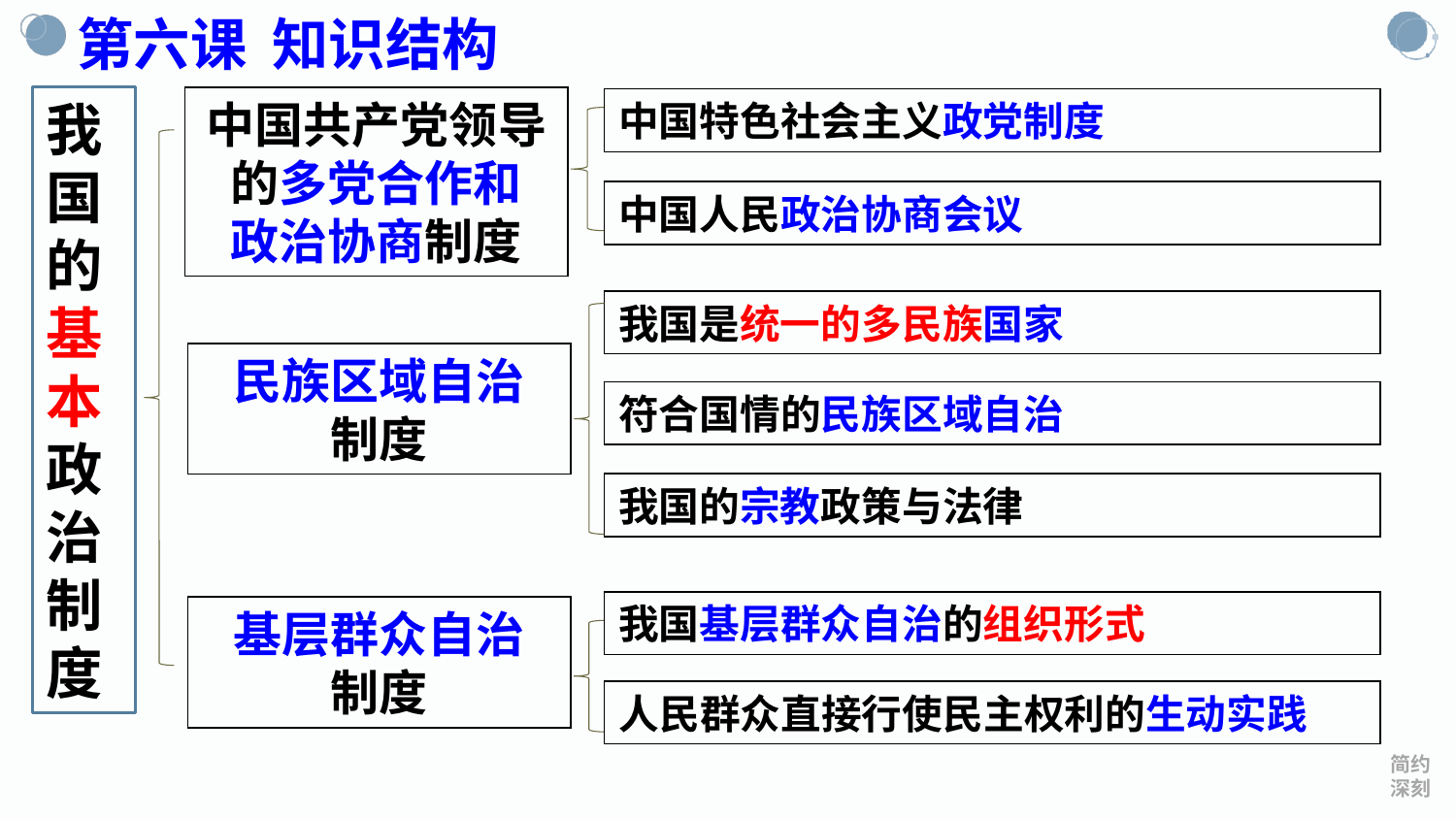

第六课  知识结构
我国的基本政治制度
中国共产党领导的多党合作和
政治协商制度
中国特色社会主义政党制度

中国人民政治协商会议
我国是统一的多民族国家

民族区域自治
制度
符合国情的民族区域自治
我国的宗教政策与法律
我国基层群众自治的组织形式
基层群众自治
制度

人民群众直接行使民主权利的生动实践